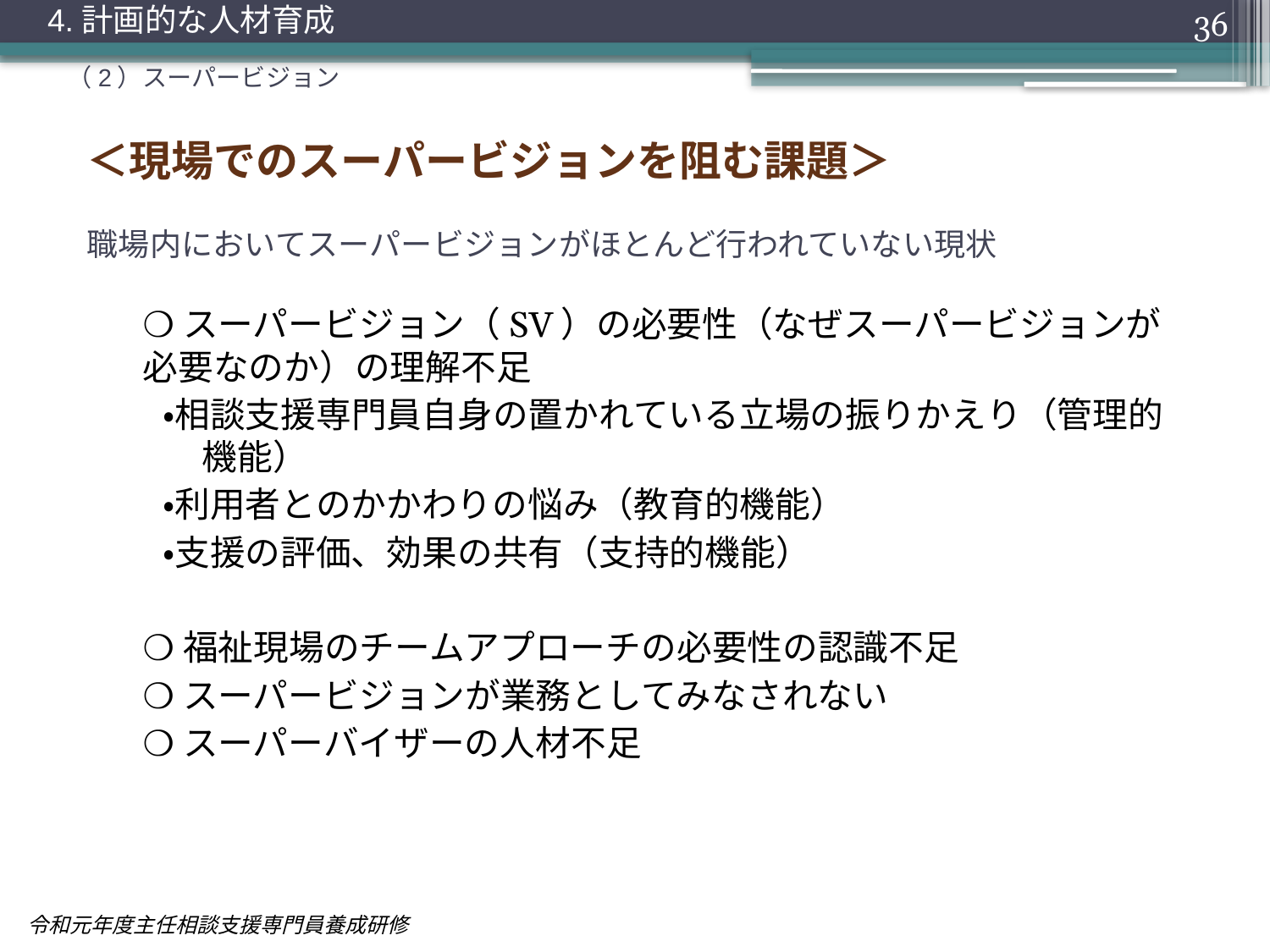

4.計画的な人材育成
36
（2）スーパービジョン

＜現場でのスーパービジョンを阻む課題＞
# 職場内においてスーパービジョンがほとんど行われていない現状
❍スーパービジョン（SV）の必要性（なぜスーパービジョンが必要なのか）の理解不足
　・相談支援専門員自身の置かれている立場の振りかえり（管理的機能）
　・利用者とのかかわりの悩み（教育的機能）
　・支援の評価、効果の共有（支持的機能）

❍福祉現場のチームアプローチの必要性の認識不足
❍スーパービジョンが業務としてみなされない
❍スーパーバイザーの人材不足

令和元年度主任相談支援専門員養成研修